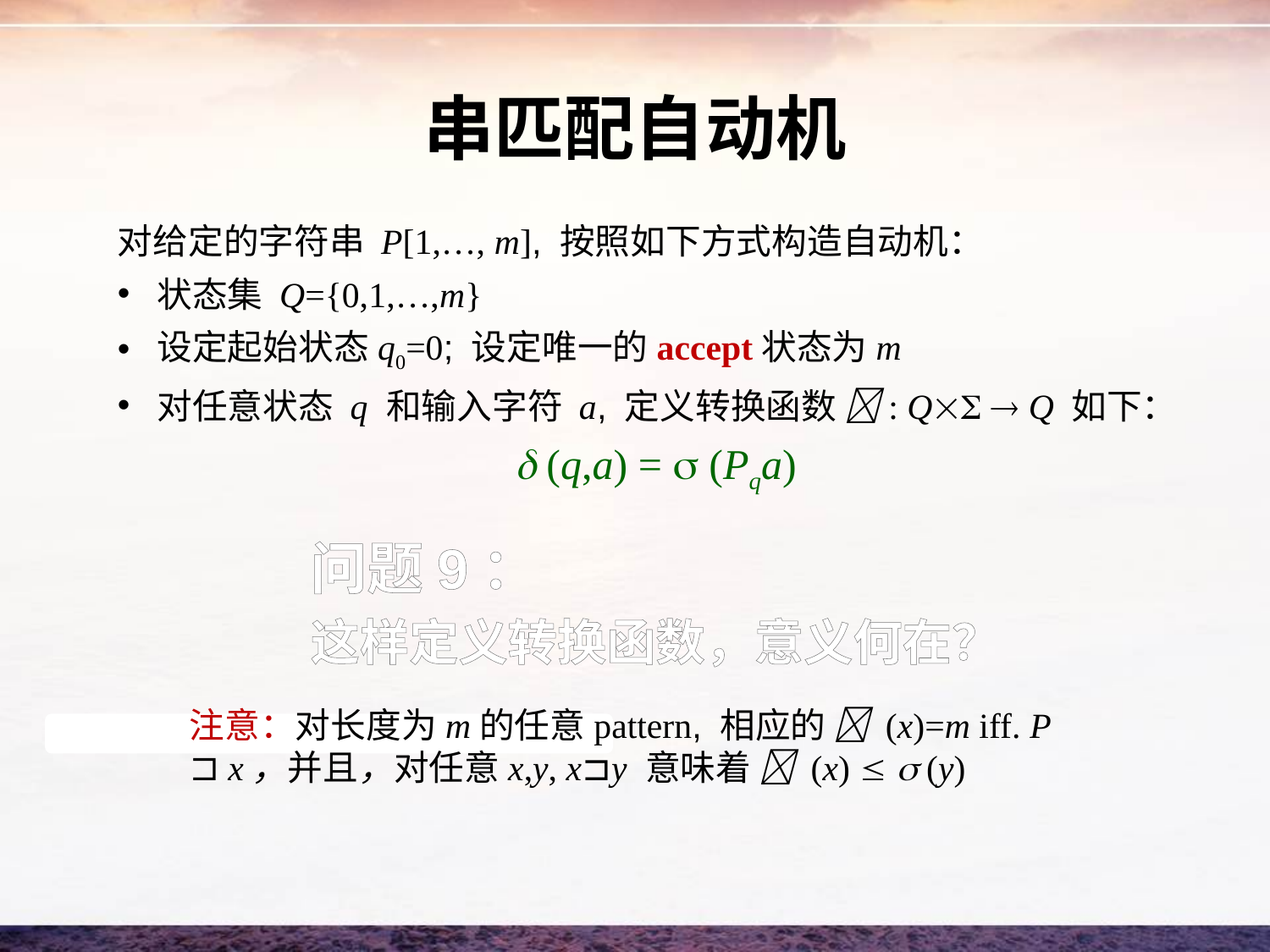

# 串匹配自动机
对给定的字符串 P[1,…, m], 按照如下方式构造自动机：
状态集 Q={0,1,…,m}
设定起始状态q0=0; 设定唯一的accept状态为m
对任意状态 q 和输入字符 a, 定义转换函数 δ: Q×Σ → Q 如下：
δ (q,a) = σ (Pqa)
问题9：
这样定义转换函数，意义何在？
注意：对长度为m的任意pattern, 相应的 σ (x)=m iff. P ⊐ x，并且，对任意x,y, x⊐y 意味着 σ (x) ≤ σ (y)